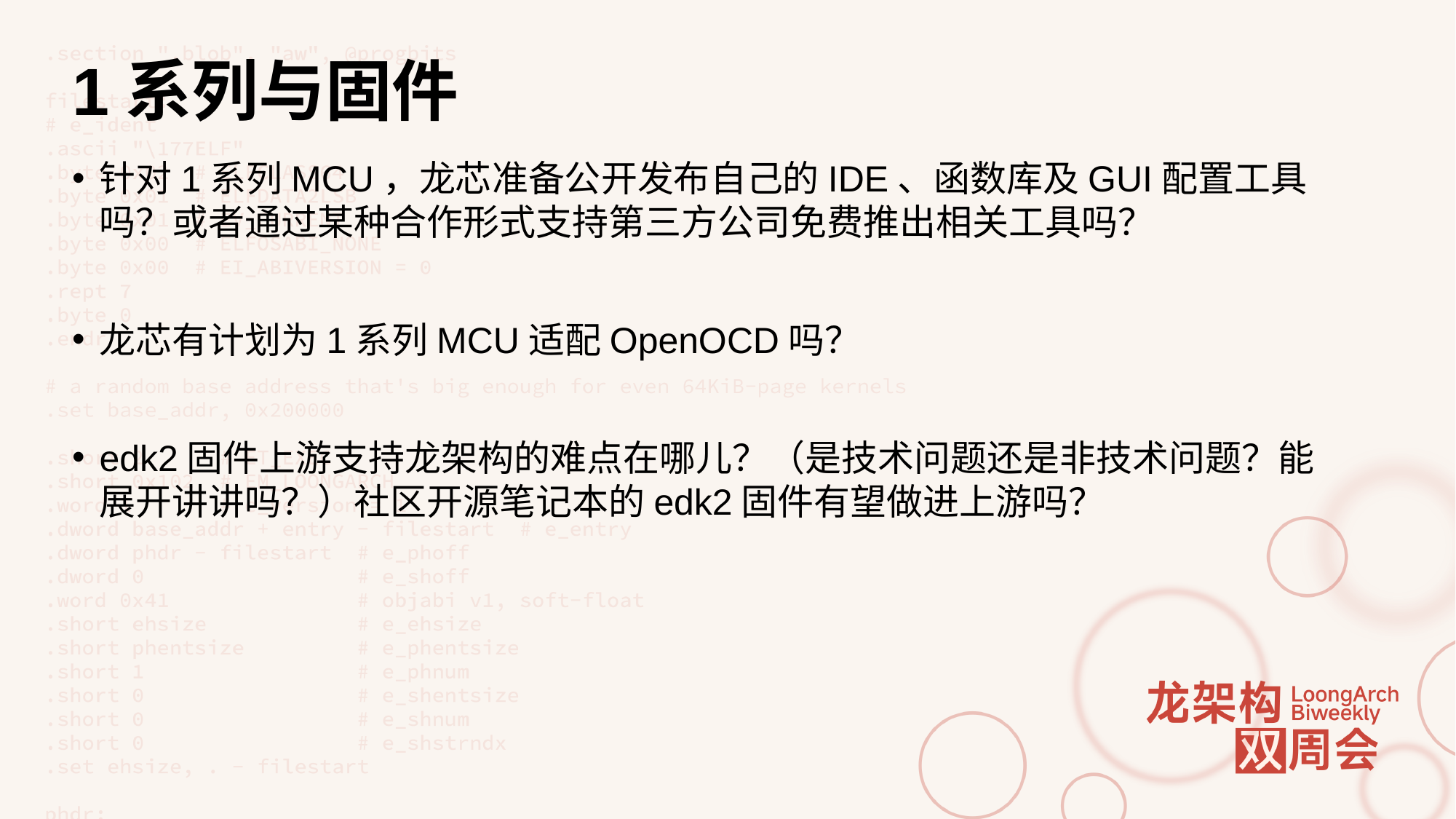

# 1系列与固件
针对1系列MCU，龙芯准备公开发布自己的IDE、函数库及GUI配置工具吗？或者通过某种合作形式支持第三方公司免费推出相关工具吗？

龙芯有计划为1系列MCU适配OpenOCD吗？

edk2固件上游支持龙架构的难点在哪儿？（是技术问题还是非技术问题？能展开讲讲吗？）社区开源笔记本的edk2固件有望做进上游吗？